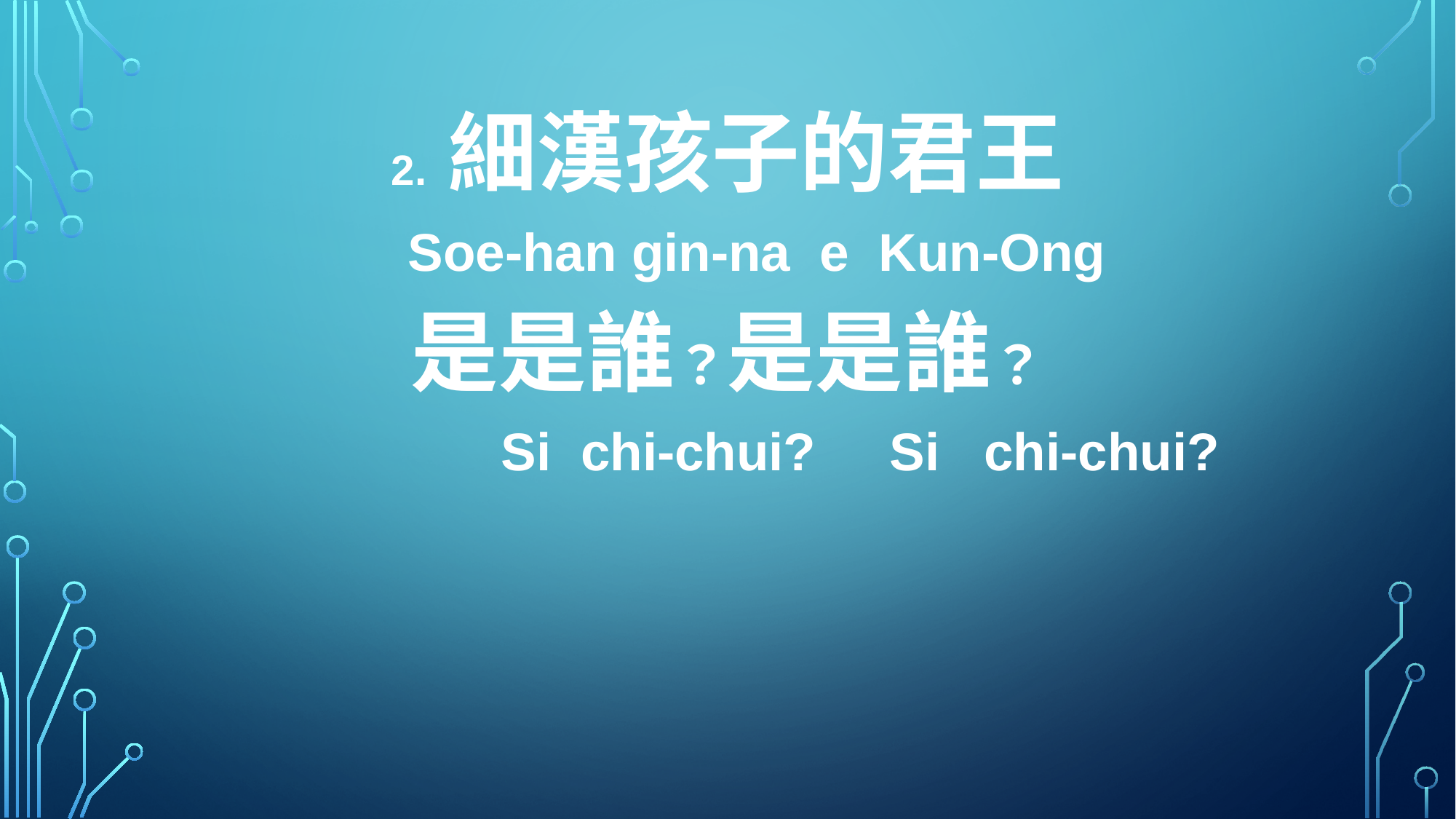

2. 細漢孩子的君王
    Soe-han gin-na  e  Kun-Ong
是是誰？是是誰？
                    Si  chi-chui?     Si   chi-chui?